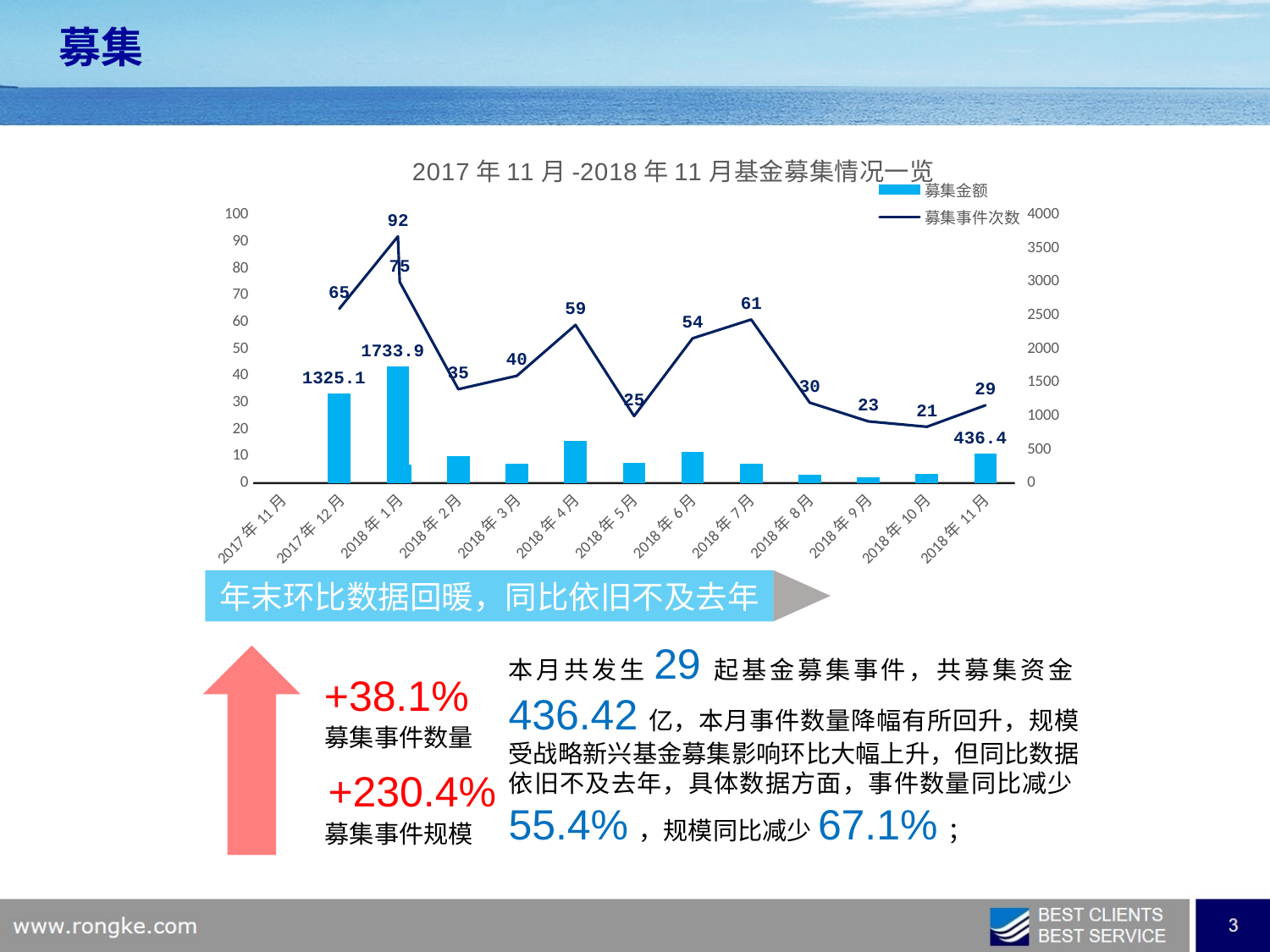

募集

### Chart: 2017年11月-2018年11月基金募集情况一览

| Category | 募集金额 | 募集事件次数 |
|---|---|---|
| 43405 | 436.42 | 29.0 |
| 43374 | 132.1 | 21.0 |
| 43344 | 83.59 | 23.0 |
| 43313 | 121.594 | 30.0 |
| 43282 | 281.11 | 61.0 |
| 43252 | 455.71 | 54.0 |
| 43221 | 299.52 | 25.0 |
| 43191 | 626.38 | 59.0 |
| 43160 | 276.45 | 40.0 |
| 43132 | 395.95 | 35.0 |
| 43101 | 270.73 | 75.0 |
| 43100 | 1733.88 | 92.0 |
| 43069 | 1325.07 | 65.0 |
年末环比数据回暖，同比依旧不及去年

本月共发生29起基金募集事件，共募集资金436.42亿，本月事件数量降幅有所回升，规模受战略新兴基金募集影响环比大幅上升，但同比数据依旧不及去年，具体数据方面，事件数量同比减少55.4%，规模同比减少67.1%；

+38.1%
募集事件数量
+230.4%
募集事件规模